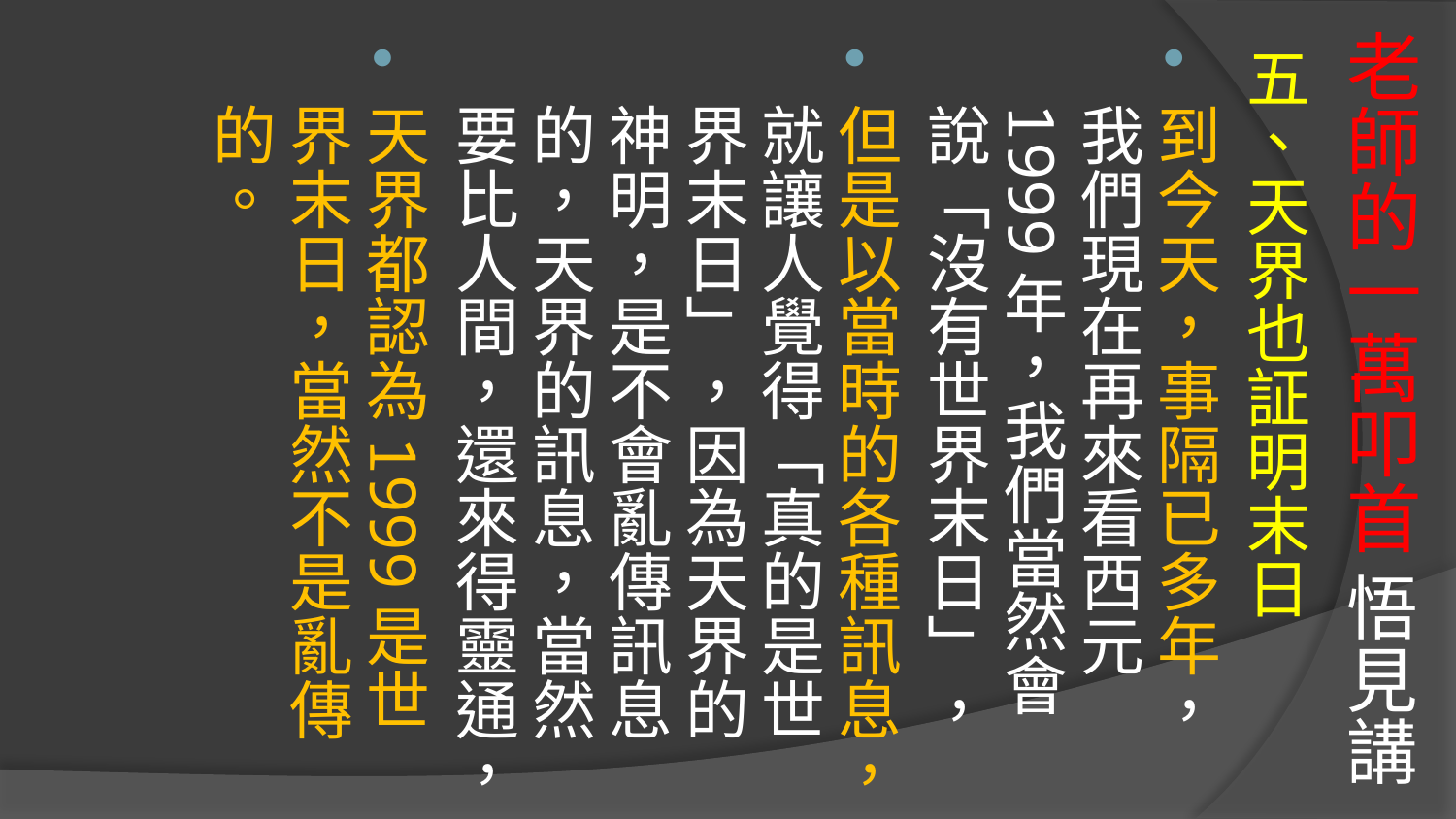

# 老師的一萬叩首 悟見講
五、天界也証明末日
到今天，事隔已多年，我們現在再來看西元1999年，我們當然會說「沒有世界末日」，
但是以當時的各種訊息，就讓人覺得「真的是世界末日」，因為天界的神明，是不會亂傳訊息的，天界的訊息，當然要比人間，還來得靈通，
天界都認為1999是世界末日，當然不是亂傳的。